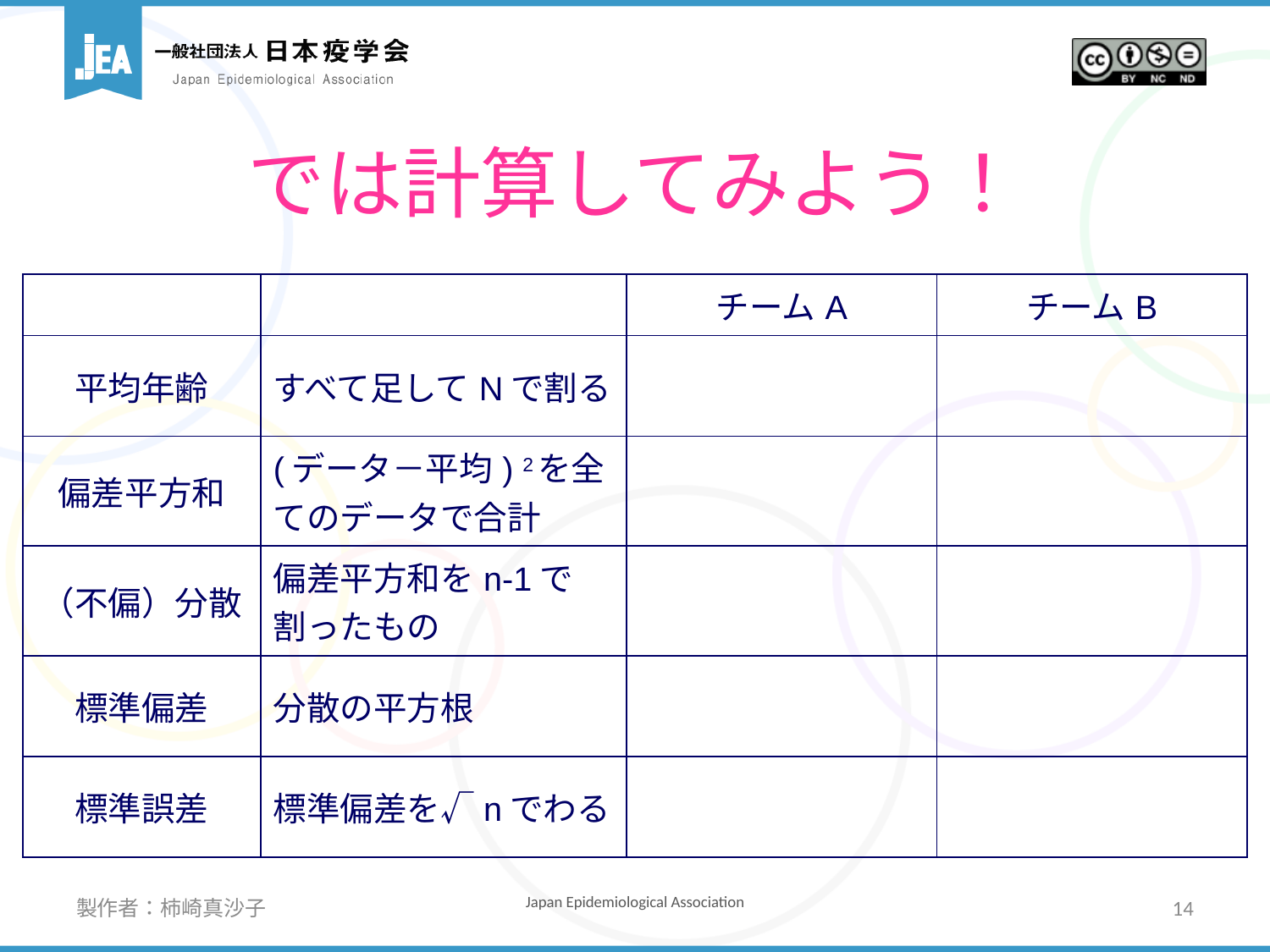

# では計算してみよう！
|  |  | チームA | チームB |
| --- | --- | --- | --- |
| 平均年齢 | すべて足してNで割る |  |  |
| 偏差平方和 | (データ－平均) 2を全てのデータで合計 |  |  |
| （不偏）分散 | 偏差平方和をn-1で割ったもの |  |  |
| 標準偏差 | 分散の平方根 |  |  |
| 標準誤差 | 標準偏差を√nでわる |  |  |
製作者：柿崎真沙子
14